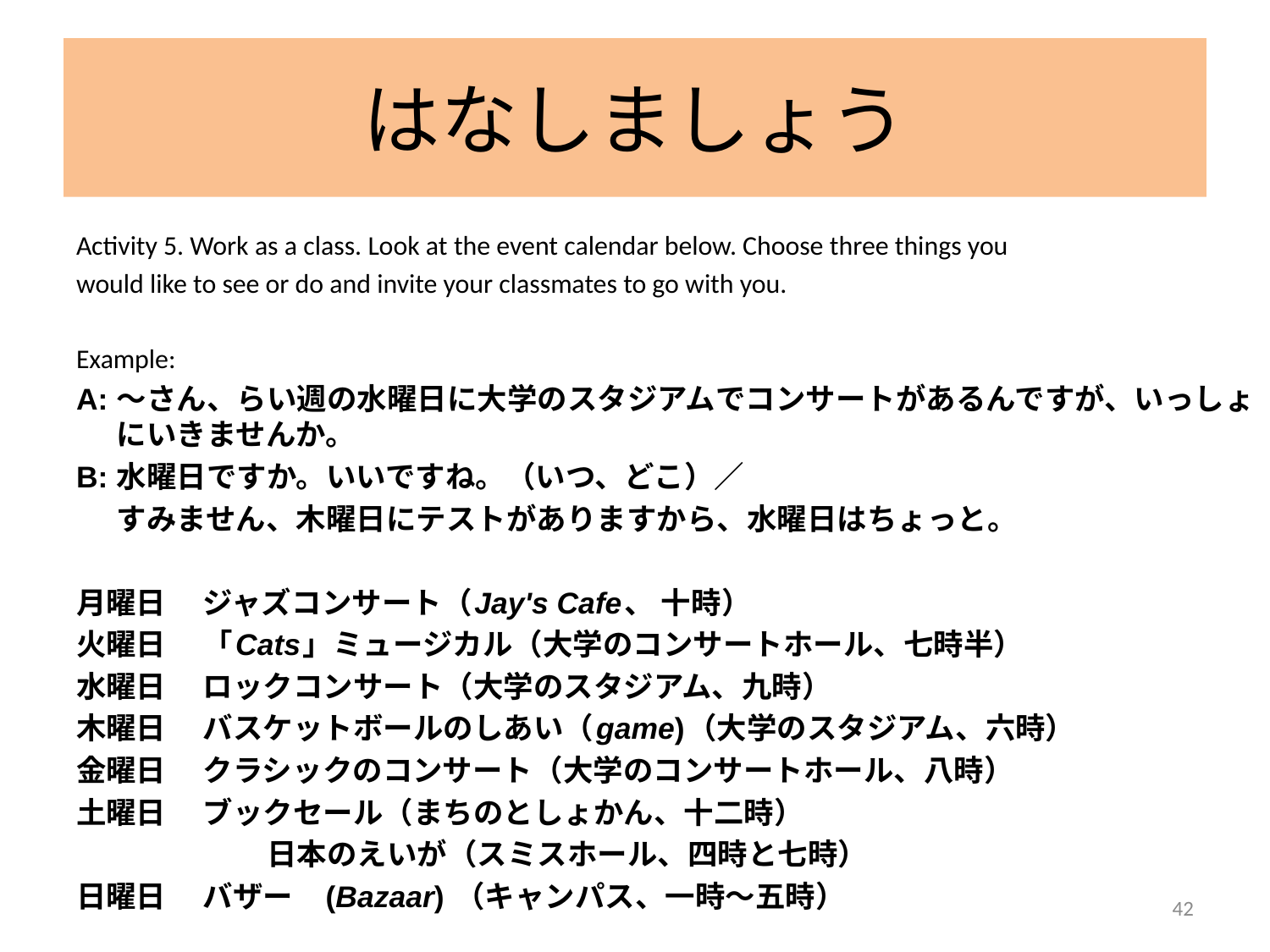

# はなしましょう
Activity 5. Work as a class. Look at the event calendar below. Choose three things you
would like to see or do and invite your classmates to go with you.

Example:
A:	〜さん、らい週の水曜日に大学のスタジアムでコンサートがあるんですが、いっしょにいきませんか。
B:	水曜日ですか。いいですね。（いつ、どこ）／
	すみません、木曜日にテストがありますから、水曜日はちょっと。

月曜日	ジャズコンサート（Jay's Cafe、 十時）
火曜日	「Cats」ミュージカル（大学のコンサートホール、七時半）
水曜日	ロックコンサート（大学のスタジアム、九時）
木曜日	バスケットボールのしあい（game)（大学のスタジアム、六時）
金曜日	クラシックのコンサート（大学のコンサートホール、八時）
土曜日	ブックセール（まちのとしょかん、十二時）
	　　　　　日本のえいが（スミスホール、四時と七時）
日曜日	バザー　(Bazaar) （キャンパス、一時〜五時）
42